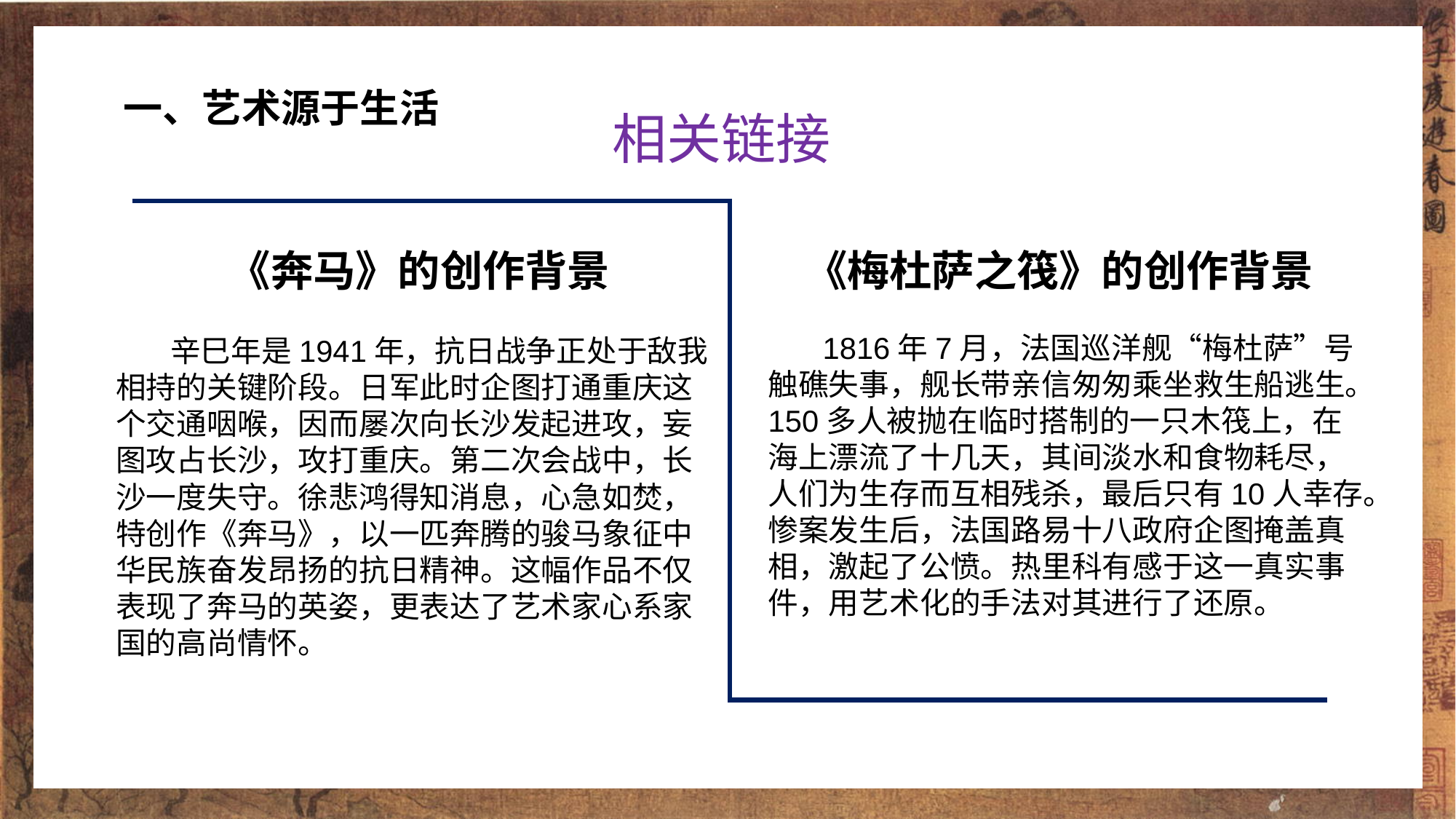

一、艺术源于生活
相关链接
《奔马》的创作背景
《梅杜萨之筏》的创作背景
1816年7月，法国巡洋舰“梅杜萨”号触礁失事，舰长带亲信匆匆乘坐救生船逃生。150多人被抛在临时搭制的一只木筏上，在海上漂流了十几天，其间淡水和食物耗尽，人们为生存而互相残杀，最后只有10人幸存。惨案发生后，法国路易十八政府企图掩盖真相，激起了公愤。热里科有感于这一真实事件，用艺术化的手法对其进行了还原。
辛巳年是1941年，抗日战争正处于敌我相持的关键阶段。日军此时企图打通重庆这个交通咽喉，因而屡次向长沙发起进攻，妄图攻占长沙，攻打重庆。第二次会战中，长沙一度失守。徐悲鸿得知消息，心急如焚，特创作《奔马》，以一匹奔腾的骏马象征中华民族奋发昂扬的抗日精神。这幅作品不仅表现了奔马的英姿，更表达了艺术家心系家国的高尚情怀。